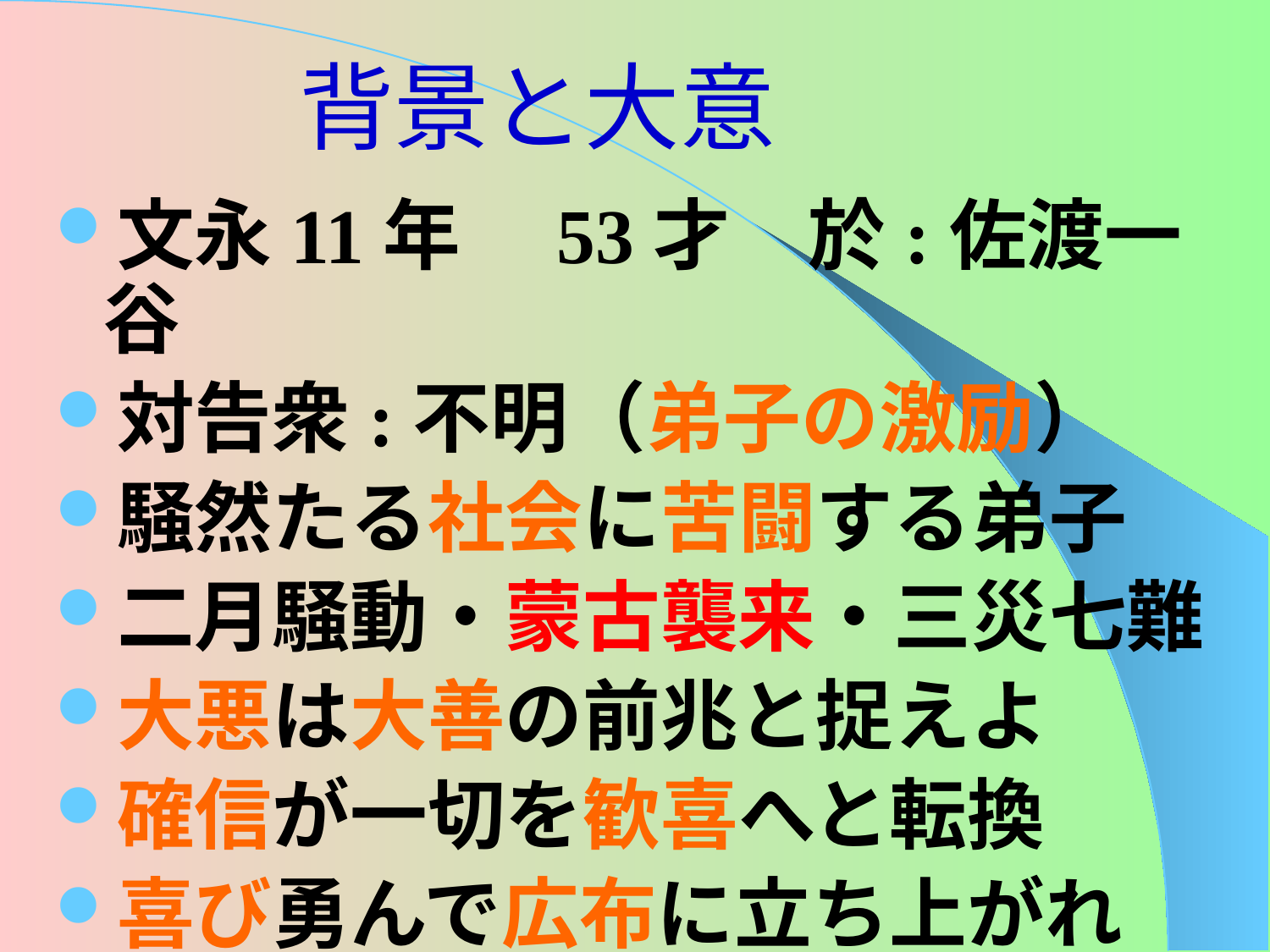

# 背景と大意
文永11年　53才　於:佐渡一谷
対告衆:不明（弟子の激励）
騒然たる社会に苦闘する弟子
二月騒動・蒙古襲来・三災七難
大悪は大善の前兆と捉えよ
確信が一切を歓喜へと転換
喜び勇んで広布に立ち上がれ